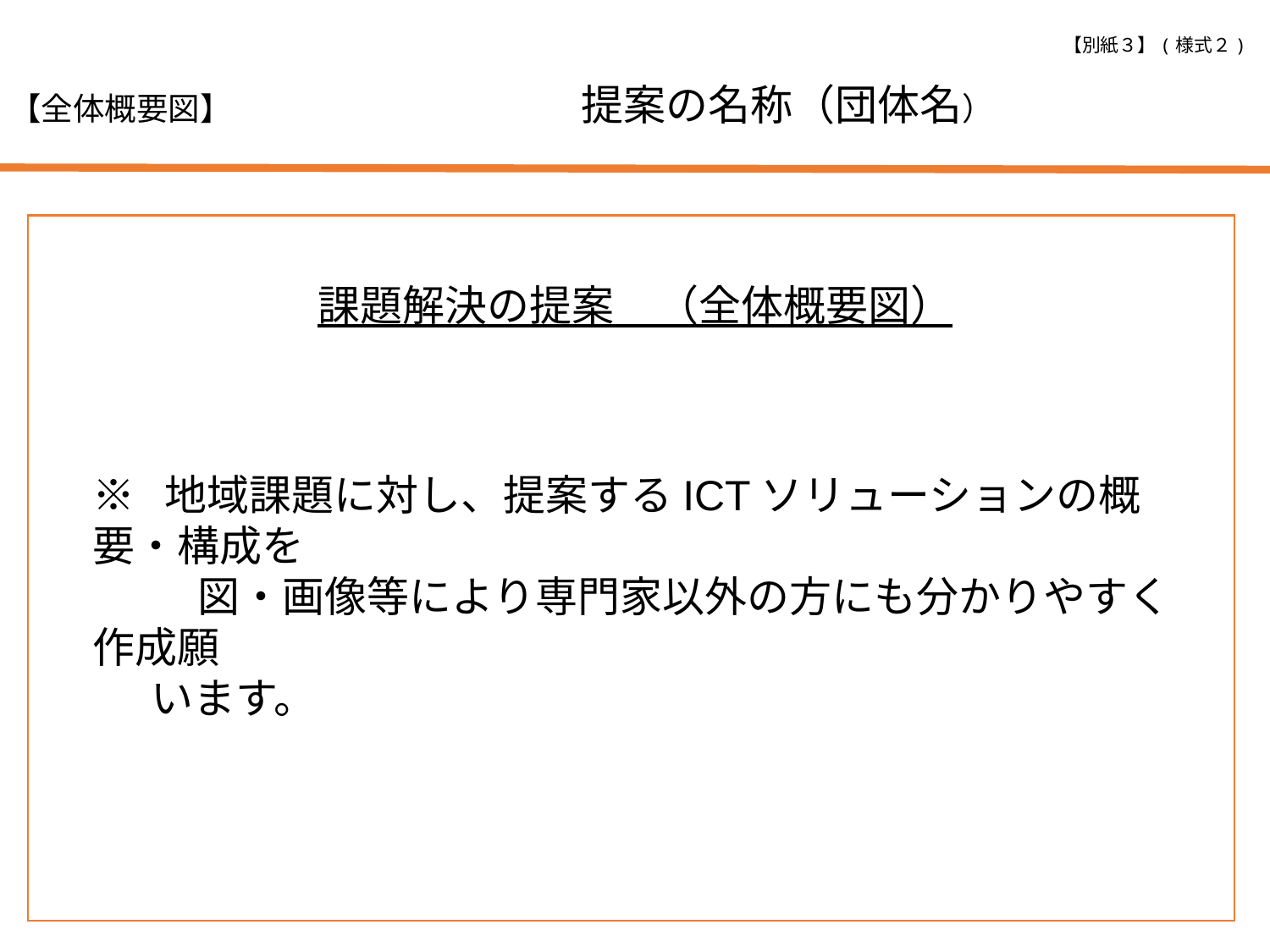

【別紙３】(様式２)
【全体概要図】　　　　　　　　　　　提案の名称（団体名）

課題解決の提案　（全体概要図）
※  地域課題に対し、提案するICTソリューションの概要・構成を
 　　図・画像等により専門家以外の方にも分かりやすく作成願
     います。